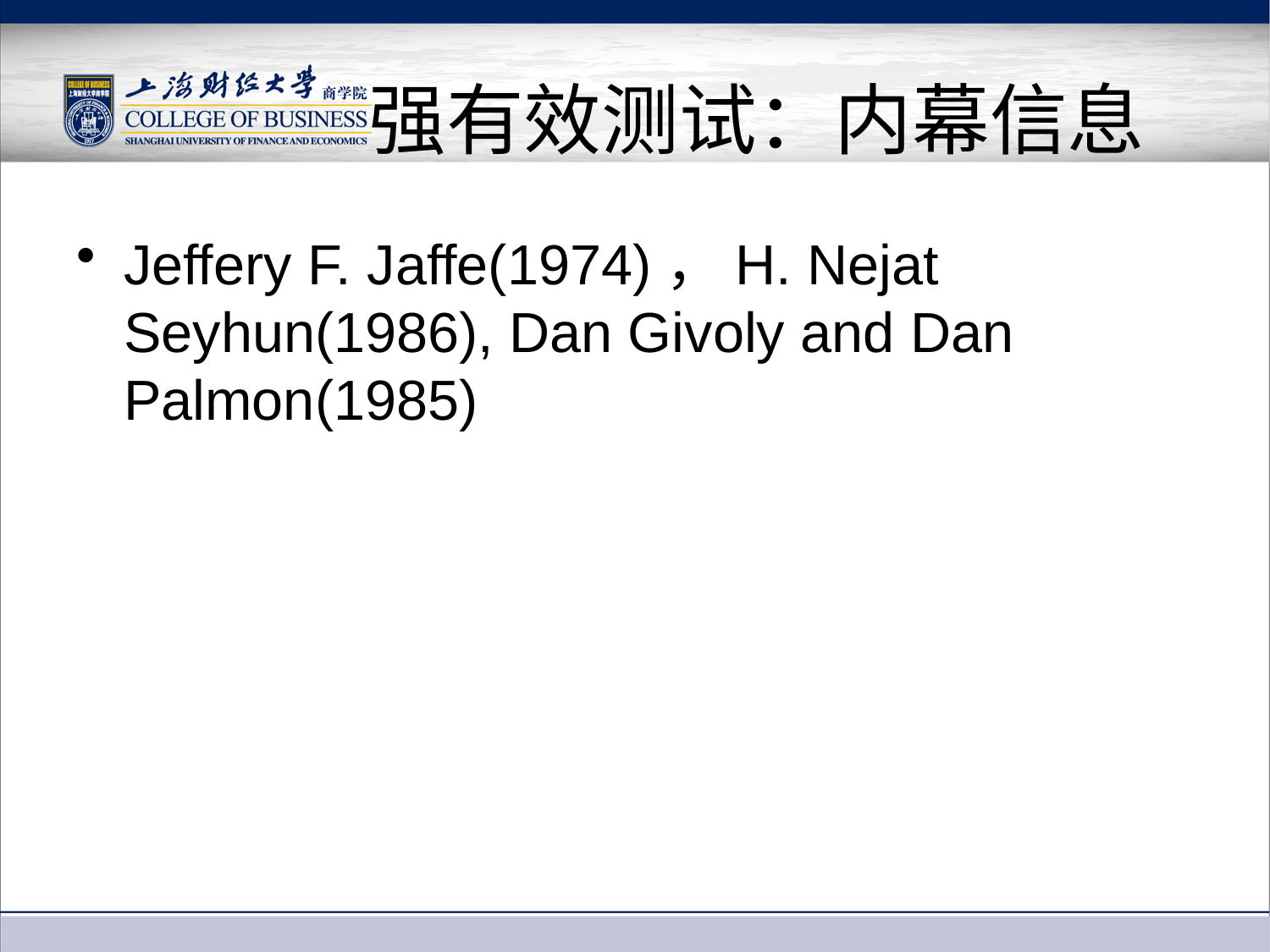

# 强有效测试：内幕信息
Jeffery F. Jaffe(1974)，H. Nejat Seyhun(1986), Dan Givoly and Dan Palmon(1985)